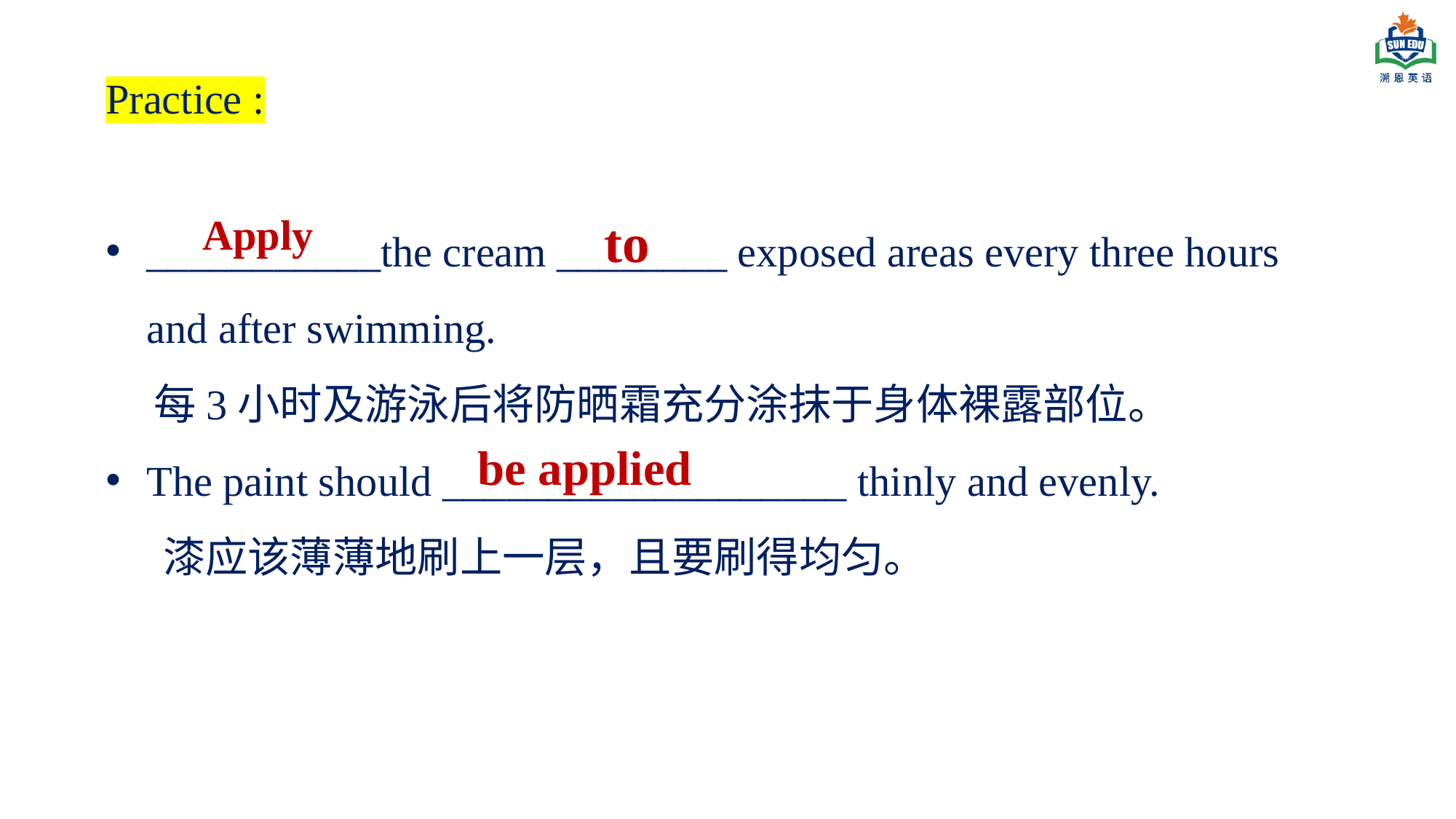

Practice :

___________the cream ________ exposed areas every three hours and after swimming.
    每3小时及游泳后将防晒霜充分涂抹于身体裸露部位。
The paint should ___________________ thinly and evenly.
     漆应该薄薄地刷上一层，且要刷得均匀。
Apply
to
be applied